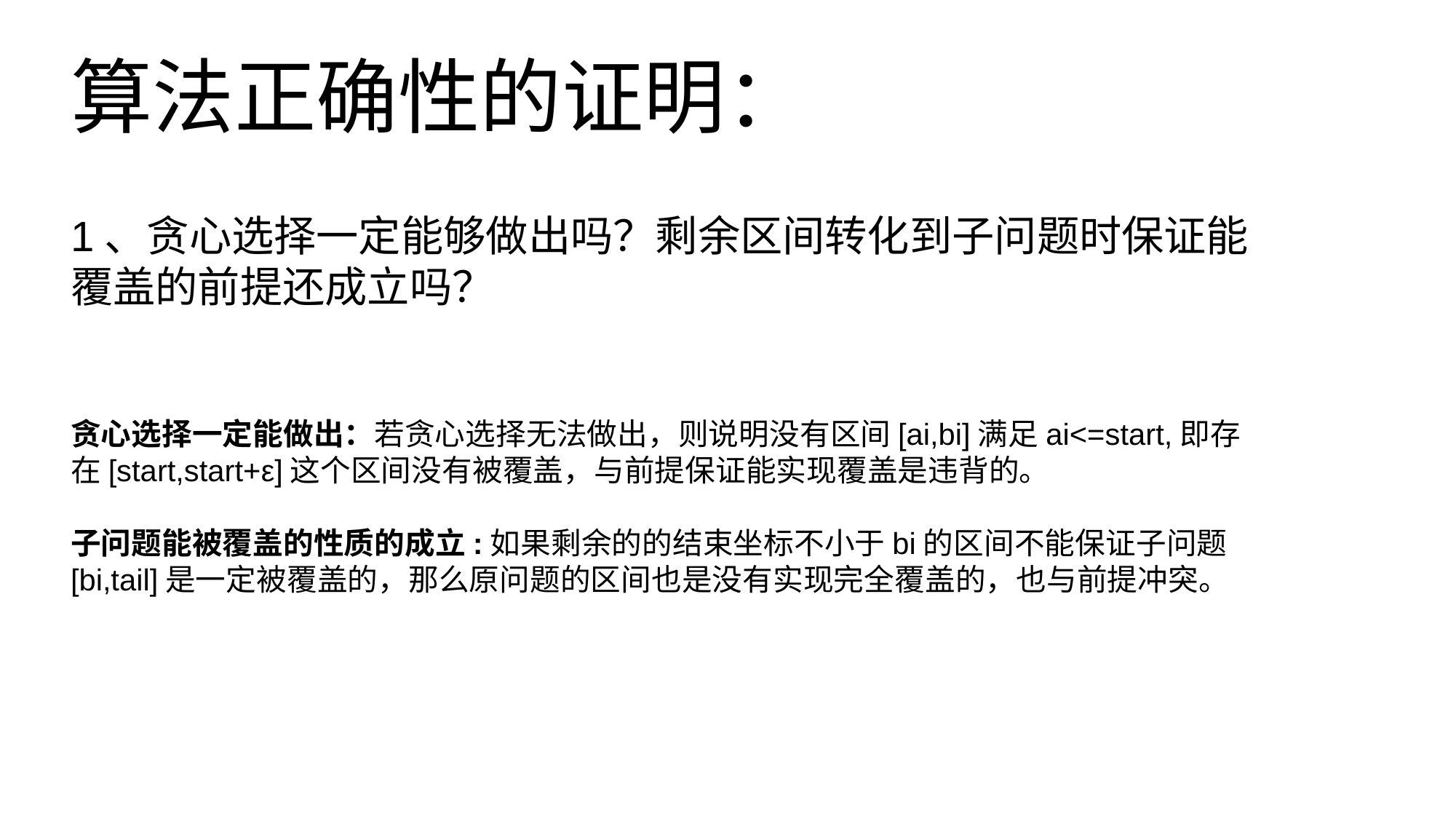

算法正确性的证明：
1、贪心选择一定能够做出吗？剩余区间转化到子问题时保证能覆盖的前提还成立吗？

贪心选择一定能做出：若贪心选择无法做出，则说明没有区间[ai,bi]满足ai<=start,即存在[start,start+ε]这个区间没有被覆盖，与前提保证能实现覆盖是违背的。

子问题能被覆盖的性质的成立:如果剩余的的结束坐标不小于bi的区间不能保证子问题[bi,tail]是一定被覆盖的，那么原问题的区间也是没有实现完全覆盖的，也与前提冲突。